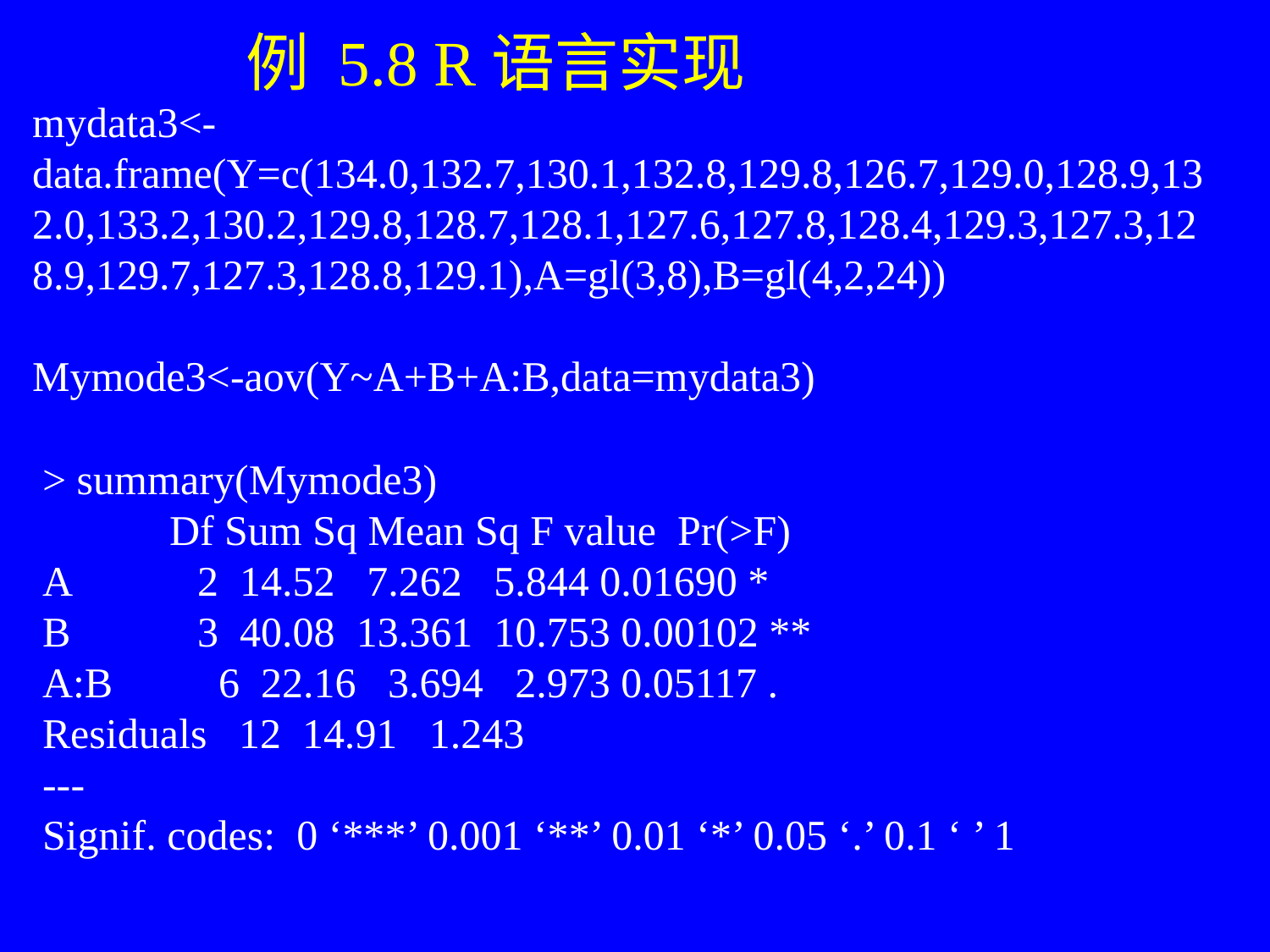

例 5.8 R语言实现
mydata3<-data.frame(Y=c(134.0,132.7,130.1,132.8,129.8,126.7,129.0,128.9,132.0,133.2,130.2,129.8,128.7,128.1,127.6,127.8,128.4,129.3,127.3,128.9,129.7,127.3,128.8,129.1),A=gl(3,8),B=gl(4,2,24))

Mymode3<-aov(Y~A+B+A:B,data=mydata3)
> summary(Mymode3)
            Df Sum Sq Mean Sq F value  Pr(>F)
A            2  14.52   7.262   5.844 0.01690 *
B            3  40.08  13.361  10.753 0.00102 **
A:B          6  22.16   3.694   2.973 0.05117 .
Residuals   12  14.91   1.243
---
Signif. codes:  0 ‘***’ 0.001 ‘**’ 0.01 ‘*’ 0.05 ‘.’ 0.1 ‘ ’ 1